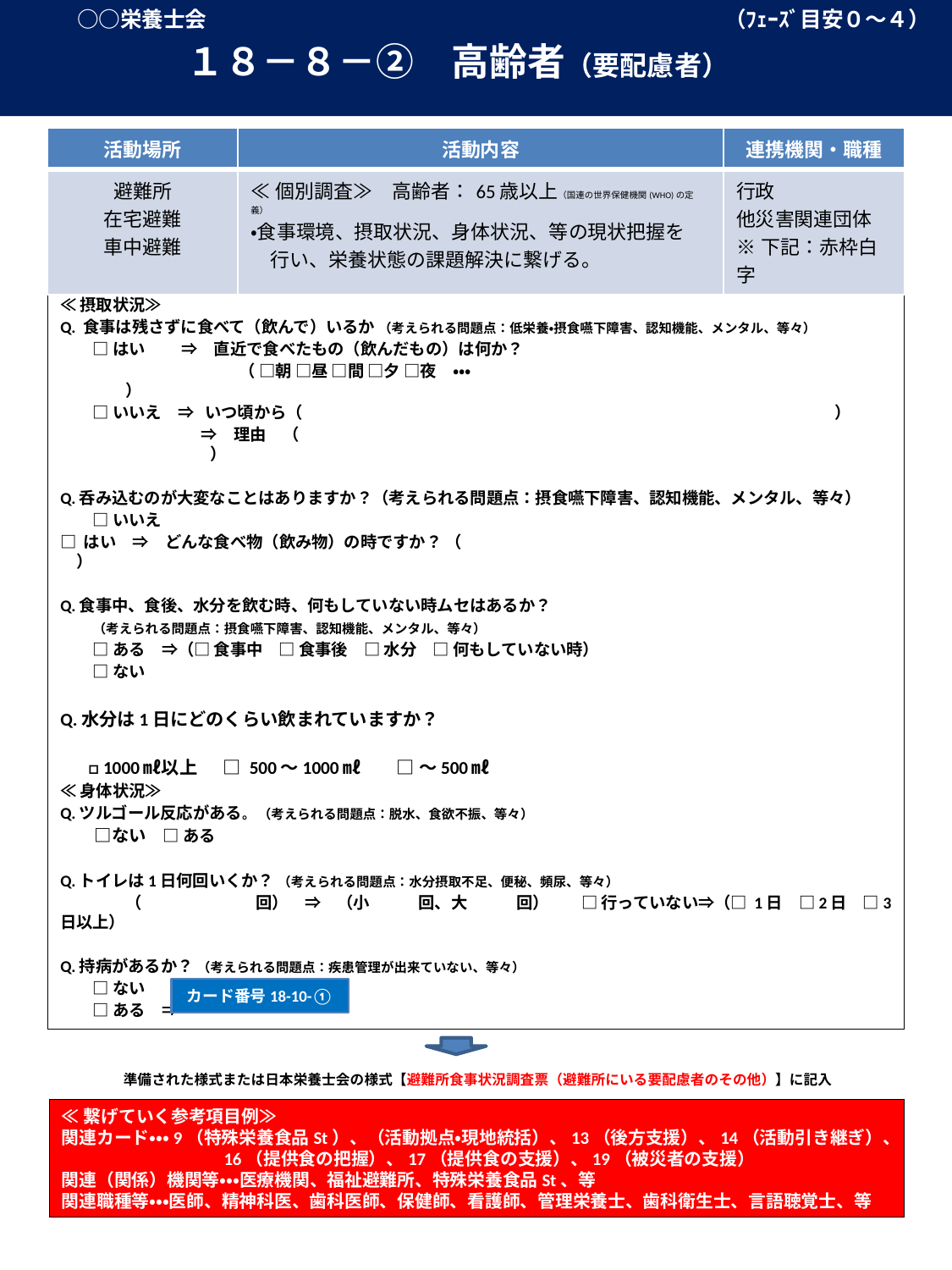

○○栄養士会　　　　　　　　　　　　　　　　　　　　　　　　（ﾌｪｰｽﾞ目安０～４）
　　　　１８－８－②　高齢者（要配慮者）
| 活動場所 | 活動内容 | 連携機関・職種 |
| --- | --- | --- |
| 避難所 在宅避難 車中避難 | ≪個別調査≫　高齢者：65歳以上（国連の世界保健機関(WHO)の定義） ・食事環境、摂取状況、身体状況、等の現状把握を 　行い、栄養状態の課題解決に繋げる。 | 行政 他災害関連団体 ※下記：赤枠白字 |
# 個別調査時・・・該当する□に☑して下さい。
≪摂取状況≫
Q. 食事は残さずに食べて（飲んで）いるか （考えられる問題点：低栄養・摂食嚥下障害、認知機能、メンタル、等々）
　　□ はい　　 ⇒　直近で食べたもの（飲んだもの）は何か？
　　　　　　　　　　　（ □朝 □昼 □間 □夕 □夜　・・・　　　　　　　　　　　　　　　　         　　　　　　　　　　　）
　　□ いいえ　⇒   いつ頃から（ 　　　　　　　　　　　　　　  　                                                                             ）
　　　　 　　　　  ⇒　理由　（　　　　　　　　　　　　　　　　　　　　　　　　　　　　　　　　　　　　　　　　　　　　　 ）

Q.呑み込むのが大変なことはありますか？（考えられる問題点：摂食嚥下障害、認知機能、メンタル、等々）
　　□ いいえ
□ はい　⇒　どんな食べ物（飲み物）の時ですか？ （　　　　　　　　　　　　　　　　　　　　　　　　　　　）

Q.食事中、食後、水分を飲む時、何もしていない時ムセはあるか？
　　（考えられる問題点：摂食嚥下障害、認知機能、メンタル、等々）
　　□ ある　⇒（□ 食事中　□ 食事後　□ 水分　□ 何もしていない時）
　　□ ない

Q.水分は1日にどのくらい飲まれていますか？

       □ 1000㎖以上　  □ 500～1000㎖　　□ ～500㎖
≪身体状況≫
Q.ツルゴール反応がある。 （考えられる問題点：脱水、食欲不振、等々）
　　□ない　□ ある

Q.トイレは1日何回いくか？ （考えられる問題点：水分摂取不足、便秘、頻尿、等々）
　　　　（　　　　　　　回）　⇒　（小　　　回、大　　　回）　　□ 行っていない⇒（□ 1日　□2日　□3日以上）

Q.持病があるか？ （考えられる問題点：疾患管理が出来ていない、等々）
　　□ ない
　　□ ある　⇒
カード番号18-10-①

準備された様式または日本栄養士会の様式【避難所食事状況調査票（避難所にいる要配慮者のその他）】に記入
≪繋げていく参考項目例≫
関連カード・・・9（特殊栄養食品St）、（活動拠点・現地統括）、13（後方支援）、14（活動引き継ぎ）、
　　　　　　　　　16（提供食の把握）、17（提供食の支援）、19（被災者の支援）
関連（関係）機関等・・・医療機関、福祉避難所、特殊栄養食品St、等
関連職種等・・・医師、精神科医、歯科医師、保健師、看護師、管理栄養士、歯科衛生士、言語聴覚士、等